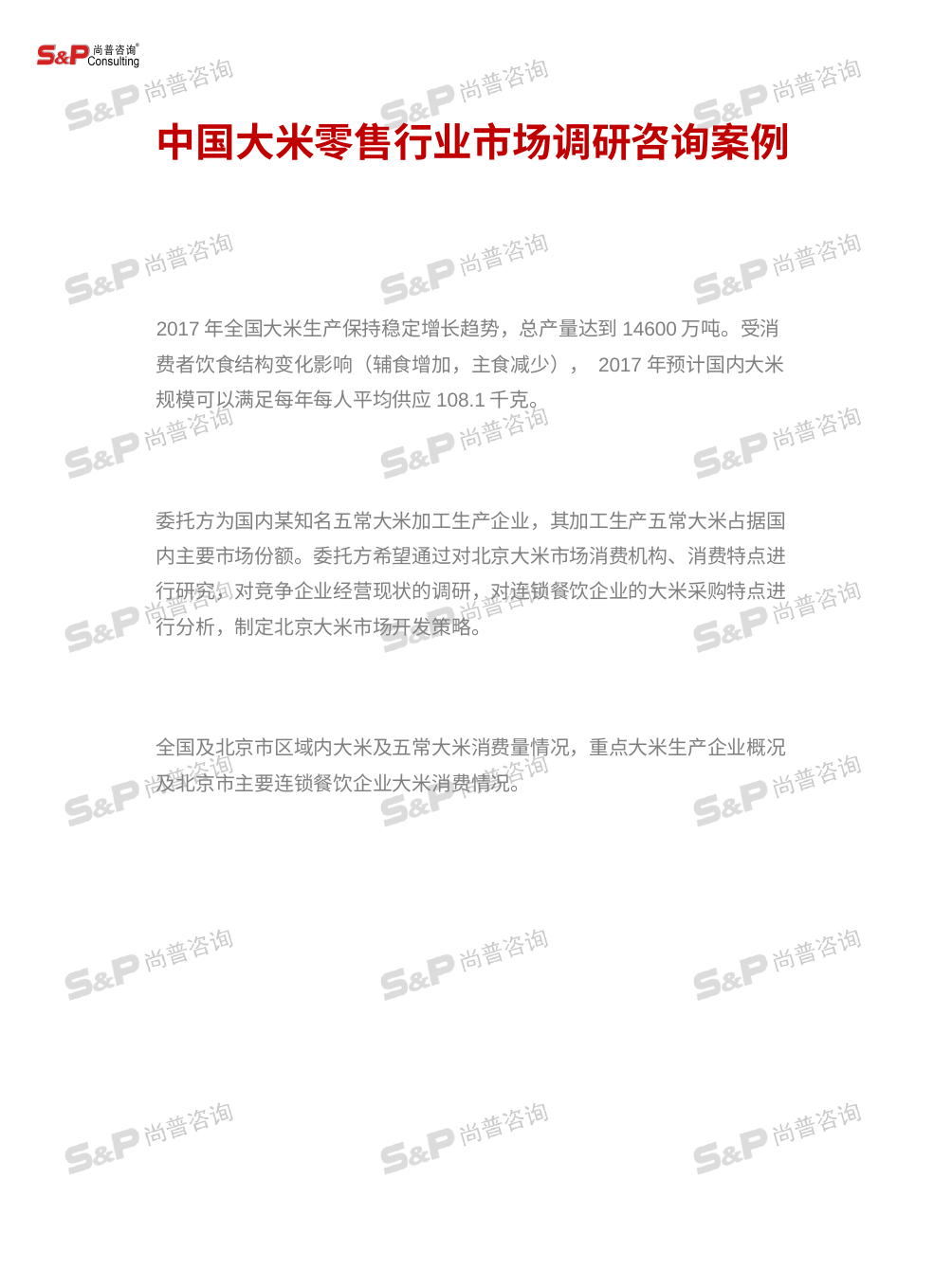

中国大米零售行业市场调研咨询案例

2017年全国大米生产保持稳定增长趋势，总产量达到14600万吨。受消费者饮食结构变化影响（辅食增加，主食减少）， 2017年预计国内大米规模可以满足每年每人平均供应108.1千克。

委托方为国内某知名五常大米加工生产企业，其加工生产五常大米占据国内主要市场份额。委托方希望通过对北京大米市场消费机构、消费特点进行研究，对竞争企业经营现状的调研，对连锁餐饮企业的大米采购特点进行分析，制定北京大米市场开发策略。

全国及北京市区域内大米及五常大米消费量情况，重点大米生产企业概况及北京市主要连锁餐饮企业大米消费情况。